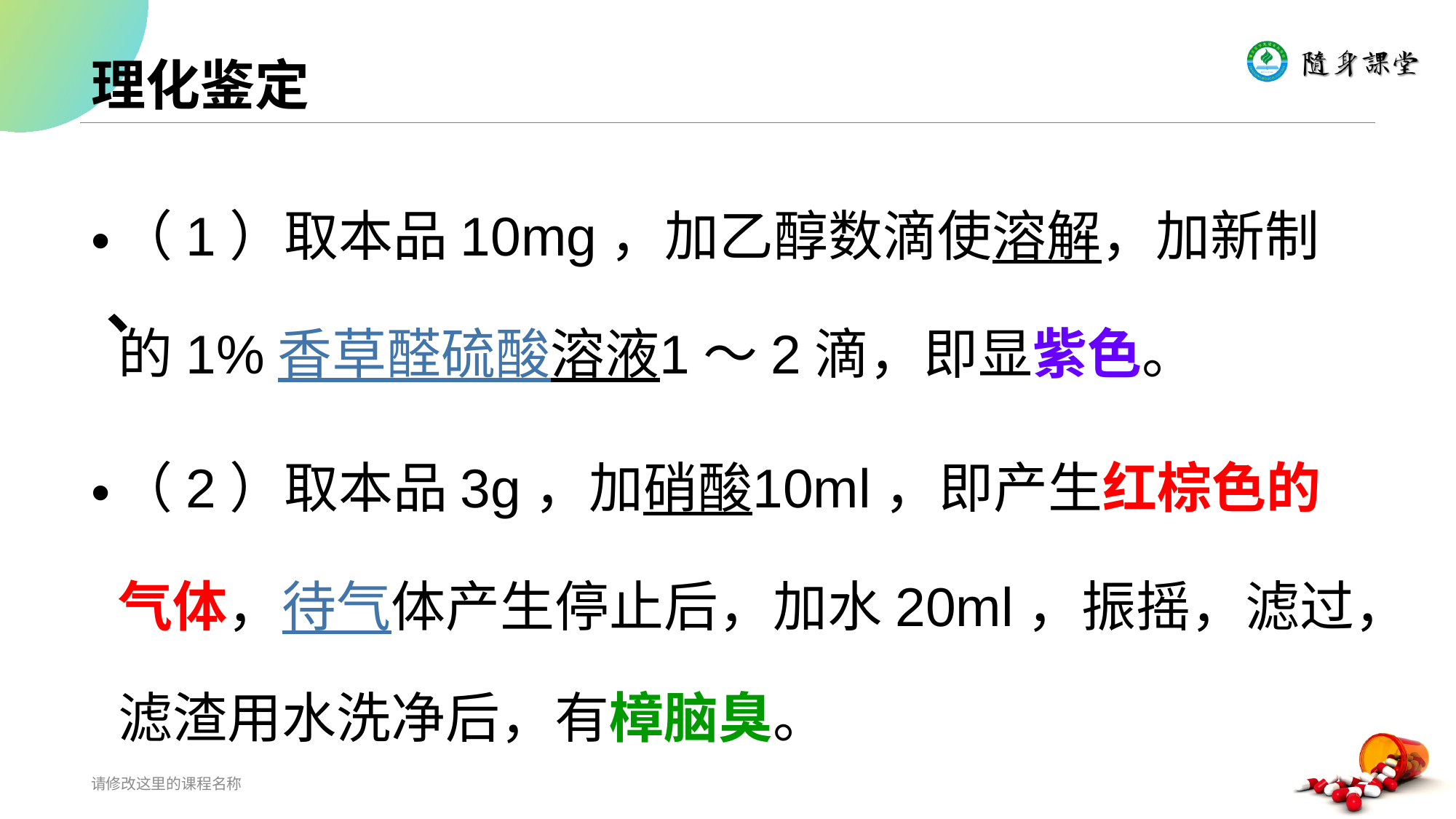

# 理化鉴定
（1）取本品10mg，加乙醇数滴使溶解，加新制的1%香草醛硫酸溶液1～2滴，即显紫色。
（2）取本品3g，加硝酸10ml，即产生红棕色的气体，待气体产生停止后，加水20ml，振摇，滤过，滤渣用水洗净后，有樟脑臭。

   、
请修改这里的课程名称
9